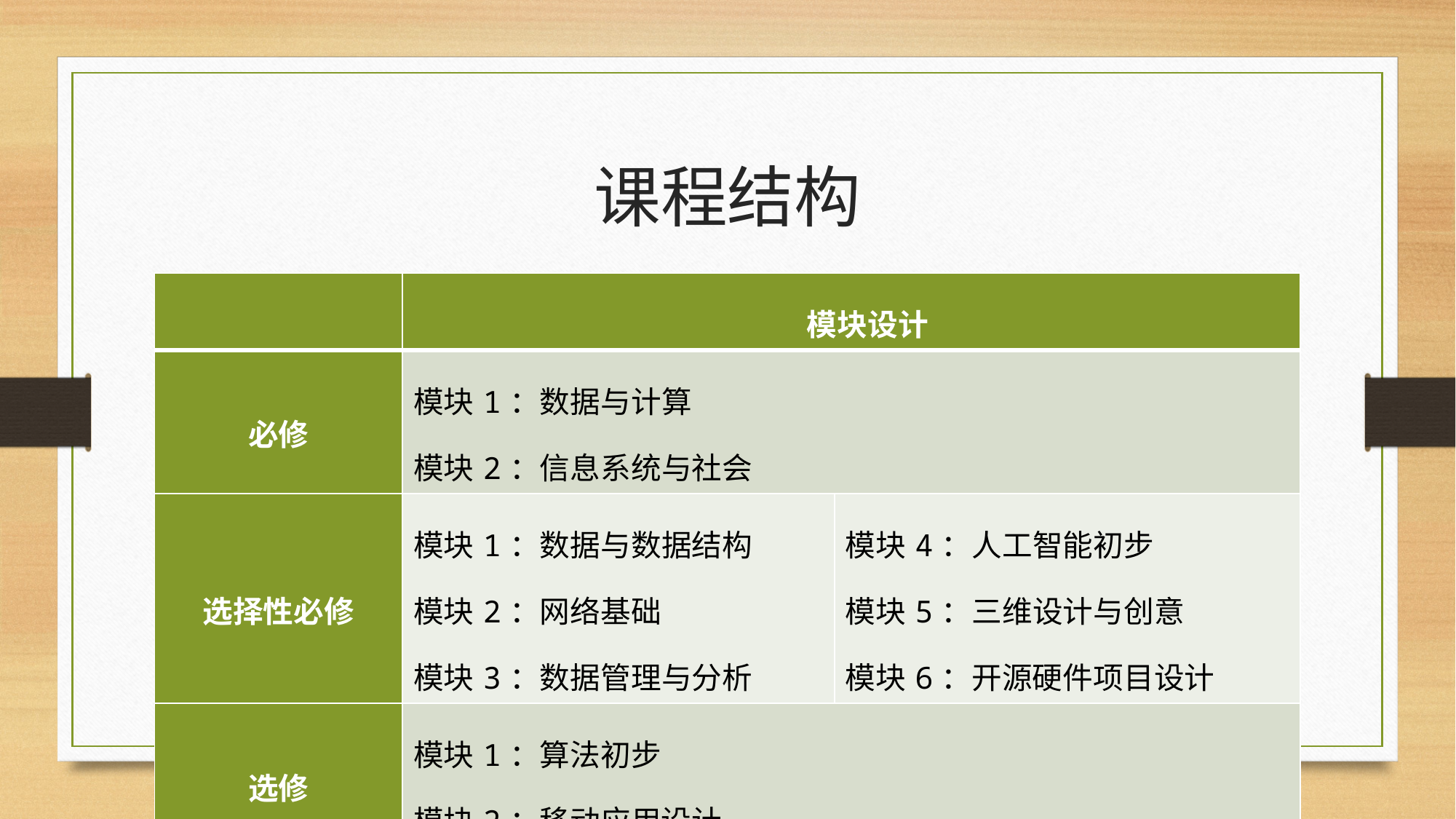

# 课程结构
|  | 模块设计 |  |
| --- | --- | --- |
| 必修 | 模块1：数据与计算 模块2：信息系统与社会 |  |
| 选择性必修 | 模块1：数据与数据结构 模块2：网络基础 模块3：数据管理与分析 | 模块4：人工智能初步 模块5：三维设计与创意 模块6：开源硬件项目设计 |
| 选修 | 模块1：算法初步 模块2：移动应用设计 |  |